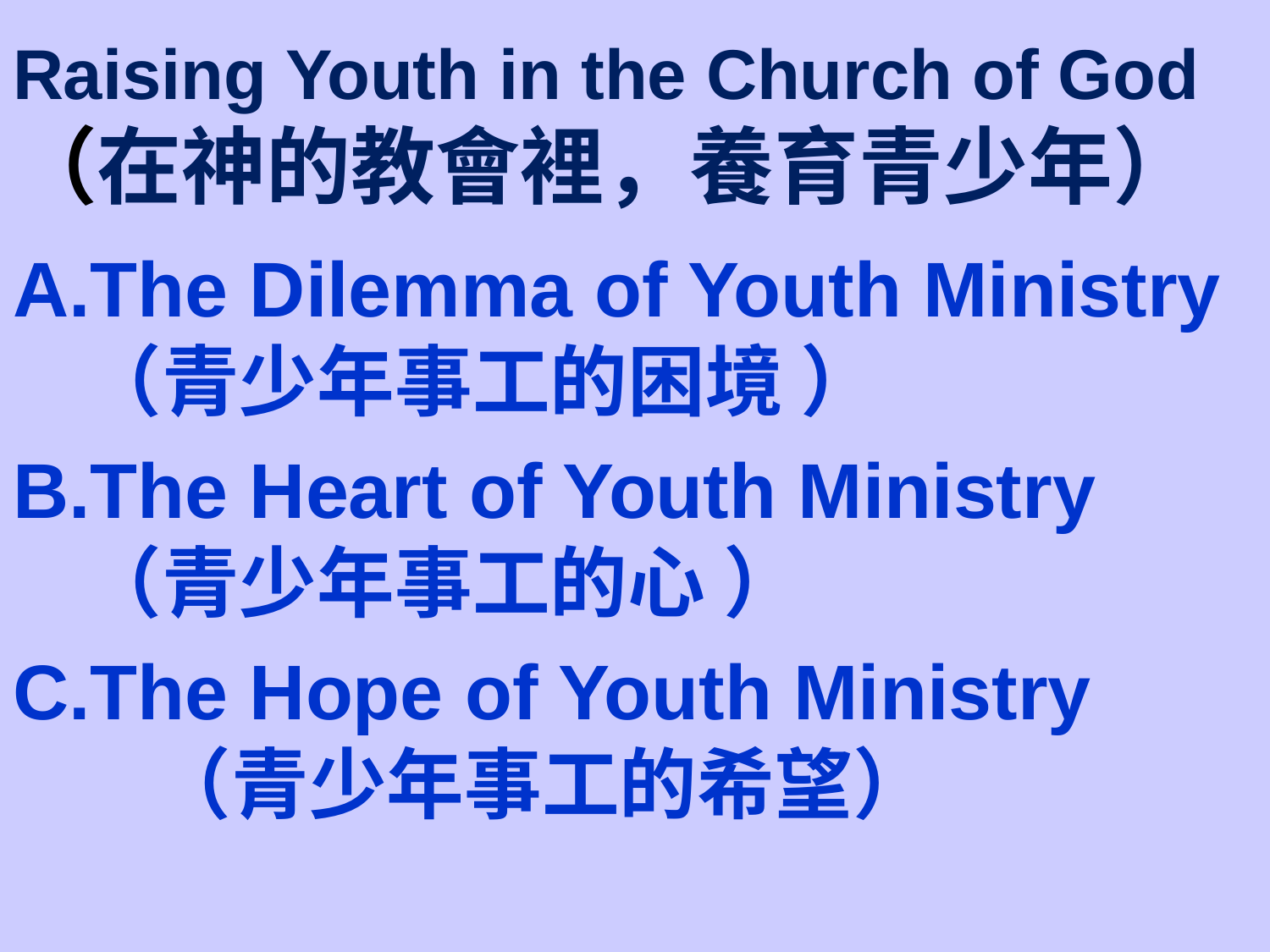

# Raising Youth in the Church of God （在神的教會裡，養育青少年）
The Dilemma of Youth Ministry （青少年事工的困境 ）
The Heart of Youth Ministry　（青少年事工的心 ）
The Hope of Youth Ministry　　（青少年事工的希望）